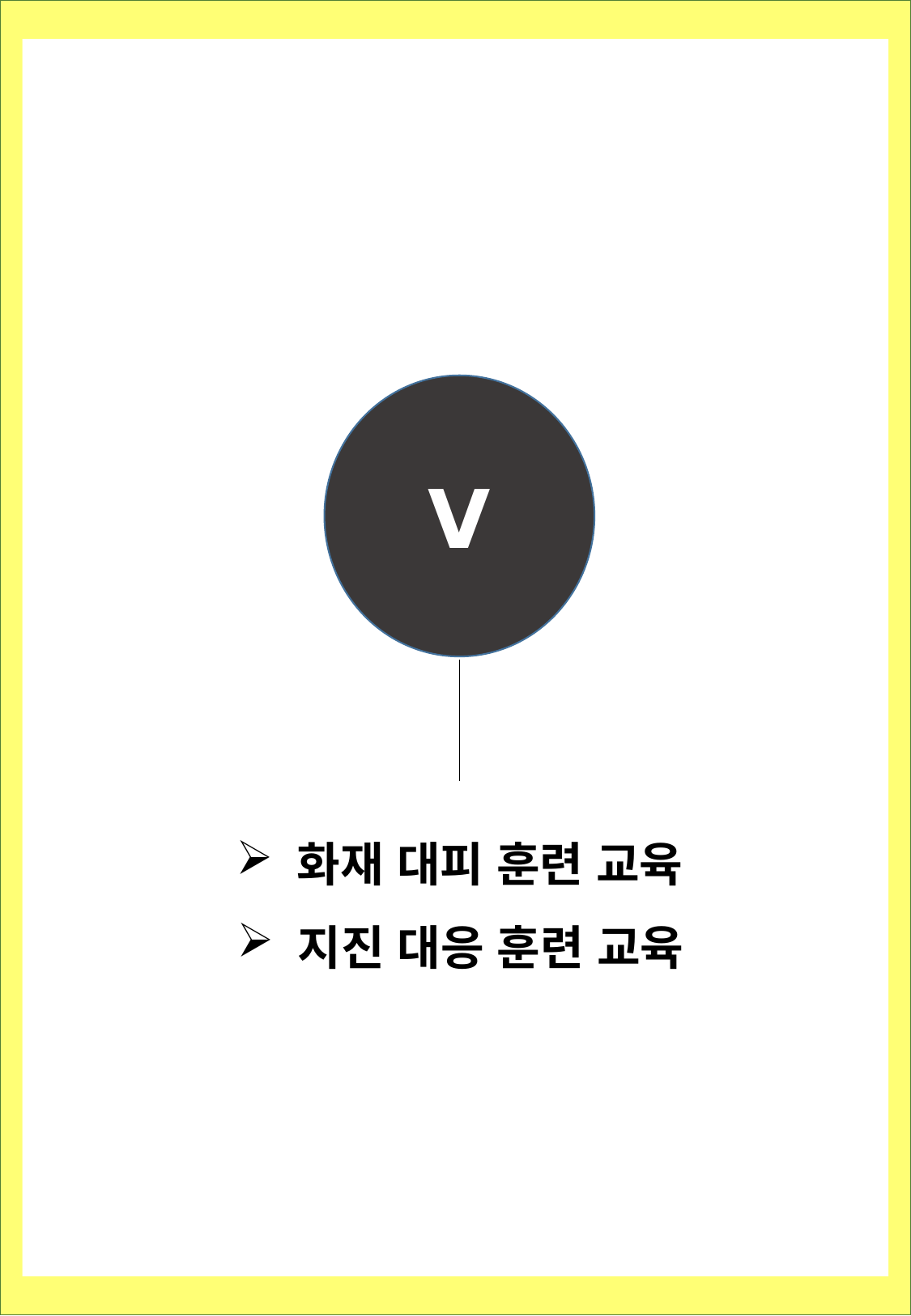

Ⅴ
화재 대피 훈련 교육
지진 대응 훈련 교육